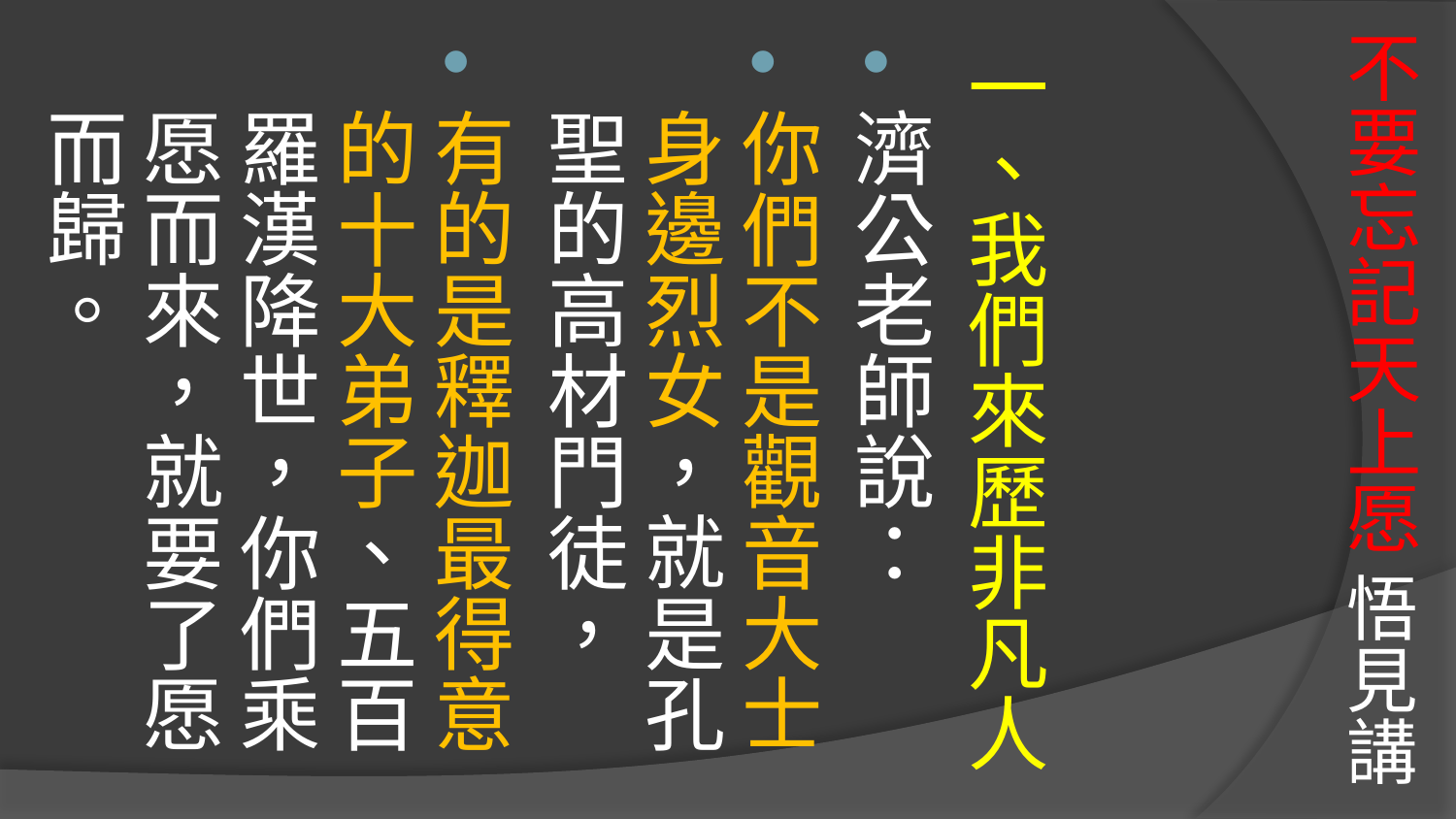

# 不要忘記天上愿 悟見講
一、我們來歷非凡人
濟公老師說：
你們不是觀音大士身邊烈女，就是孔聖的高材門徒，
有的是釋迦最得意的十大弟子、五百羅漢降世，你們乘愿而來，就要了愿而歸。